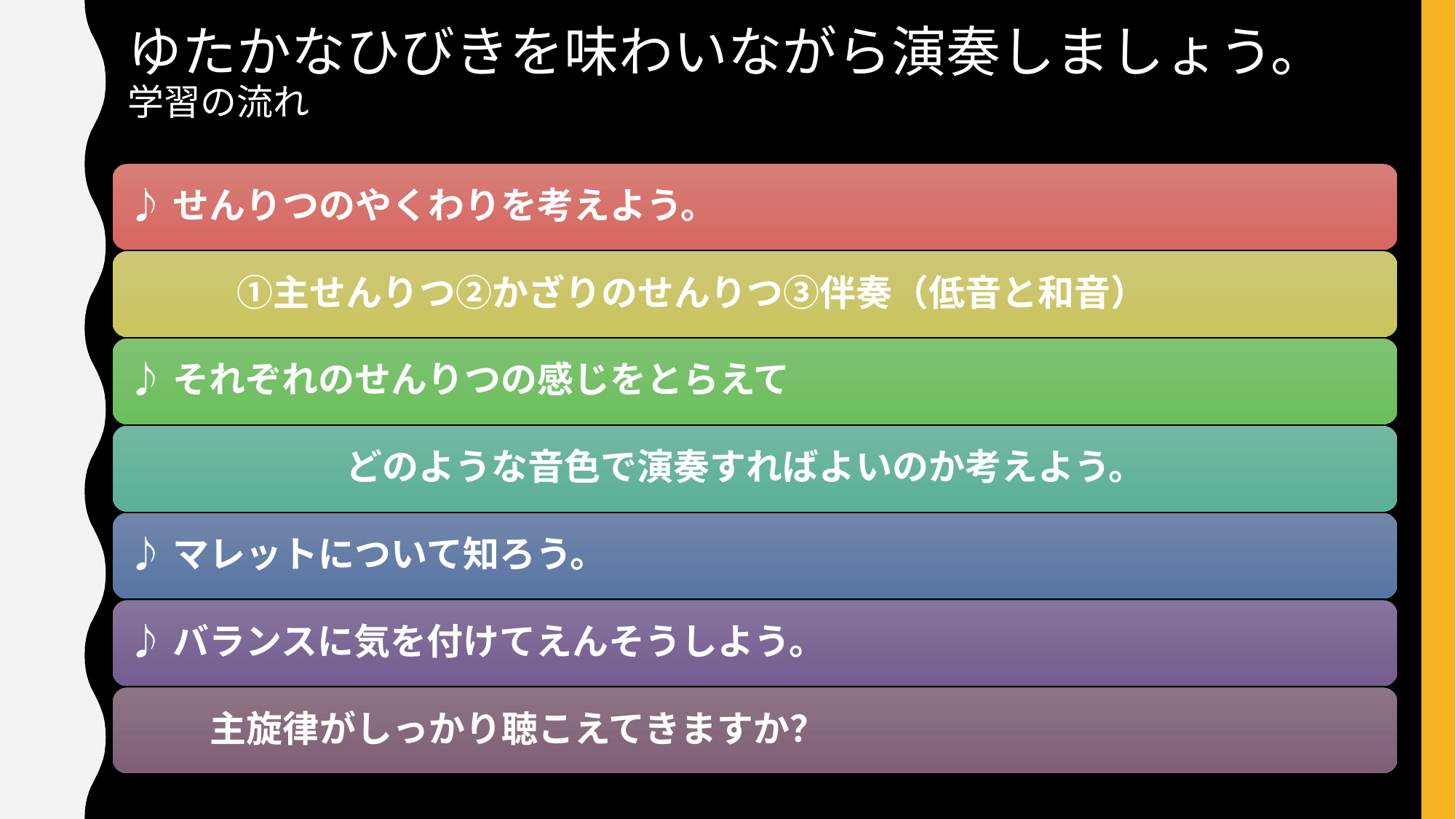

# ゆたかなひびきを味わいながら演奏しましょう。 学習の流れ

♪せんりつのやくわりを考えよう。

　　　①主せんりつ②かざりのせんりつ③伴奏（低音と和音）

♪それぞれのせんりつの感じをとらえて

　　　　　　どのような音色で演奏すればよいのか考えよう。

♪マレットについて知ろう。

♪バランスに気を付けてえんそうしよう。

         主旋律がしっかり聴こえてきますか？